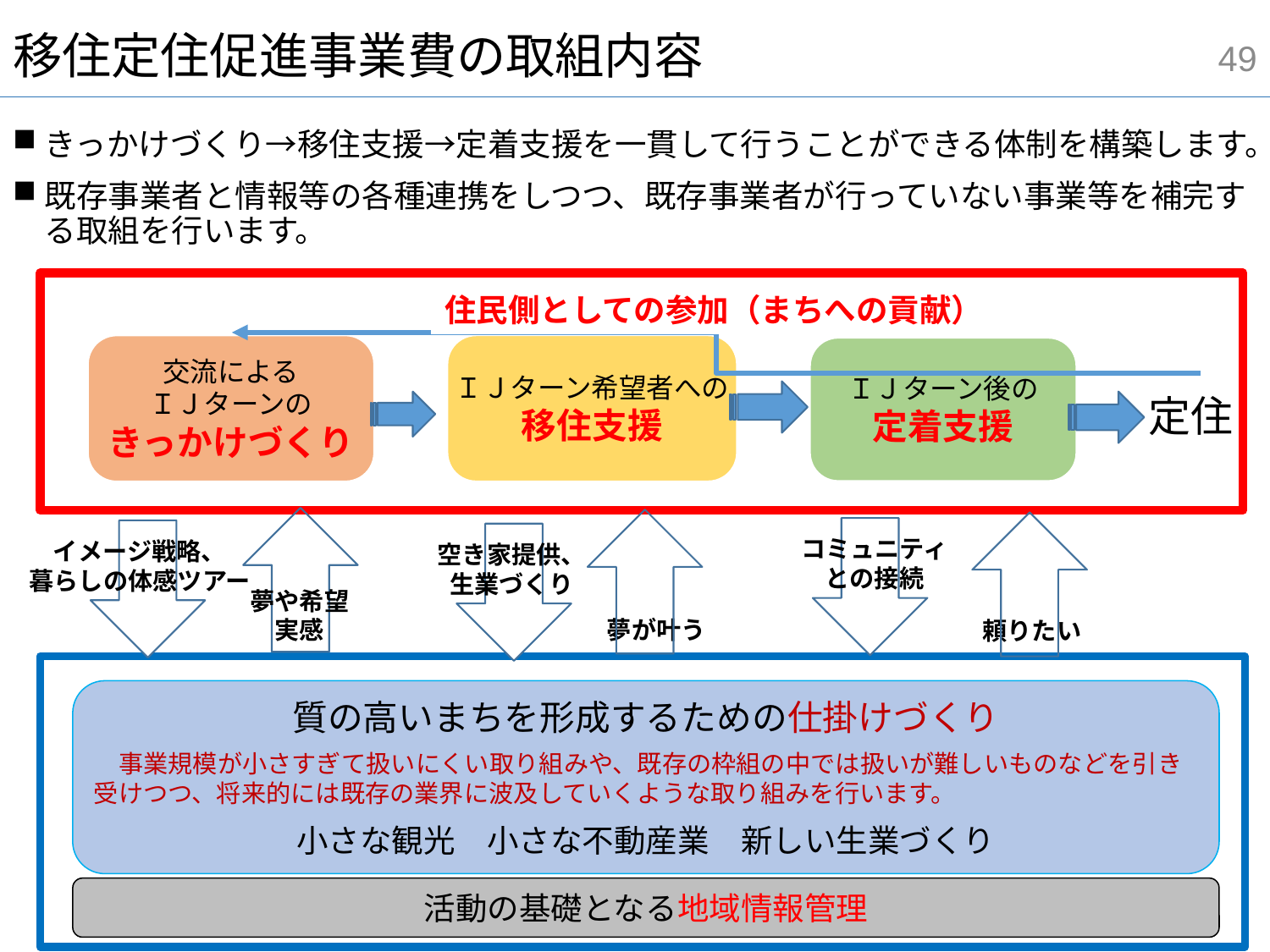

49
# 移住定住促進事業費の取組内容
きっかけづくり→移住支援→定着支援を一貫して行うことができる体制を構築します。
既存事業者と情報等の各種連携をしつつ、既存事業者が行っていない事業等を補完する取組を行います。

住民側としての参加（まちへの貢献）
ＩＪターン希望者への
移住支援
交流による
ＩＪターンの
きっかけづくり
ＩＪターン後の
定着支援

定住

コミュニティ
との接続
イメージ戦略、
暮らしの体感ツアー
空き家提供、
生業づくり
夢や希望
実感
夢が叶う
頼りたい

質の高いまちを形成するための仕掛けづくり

　事業規模が小さすぎて扱いにくい取り組みや、既存の枠組の中では扱いが難しいものなどを引き受けつつ、将来的には既存の業界に波及していくような取り組みを行います。

小さな観光　小さな不動産業　新しい生業づくり
活動の基礎となる地域情報管理